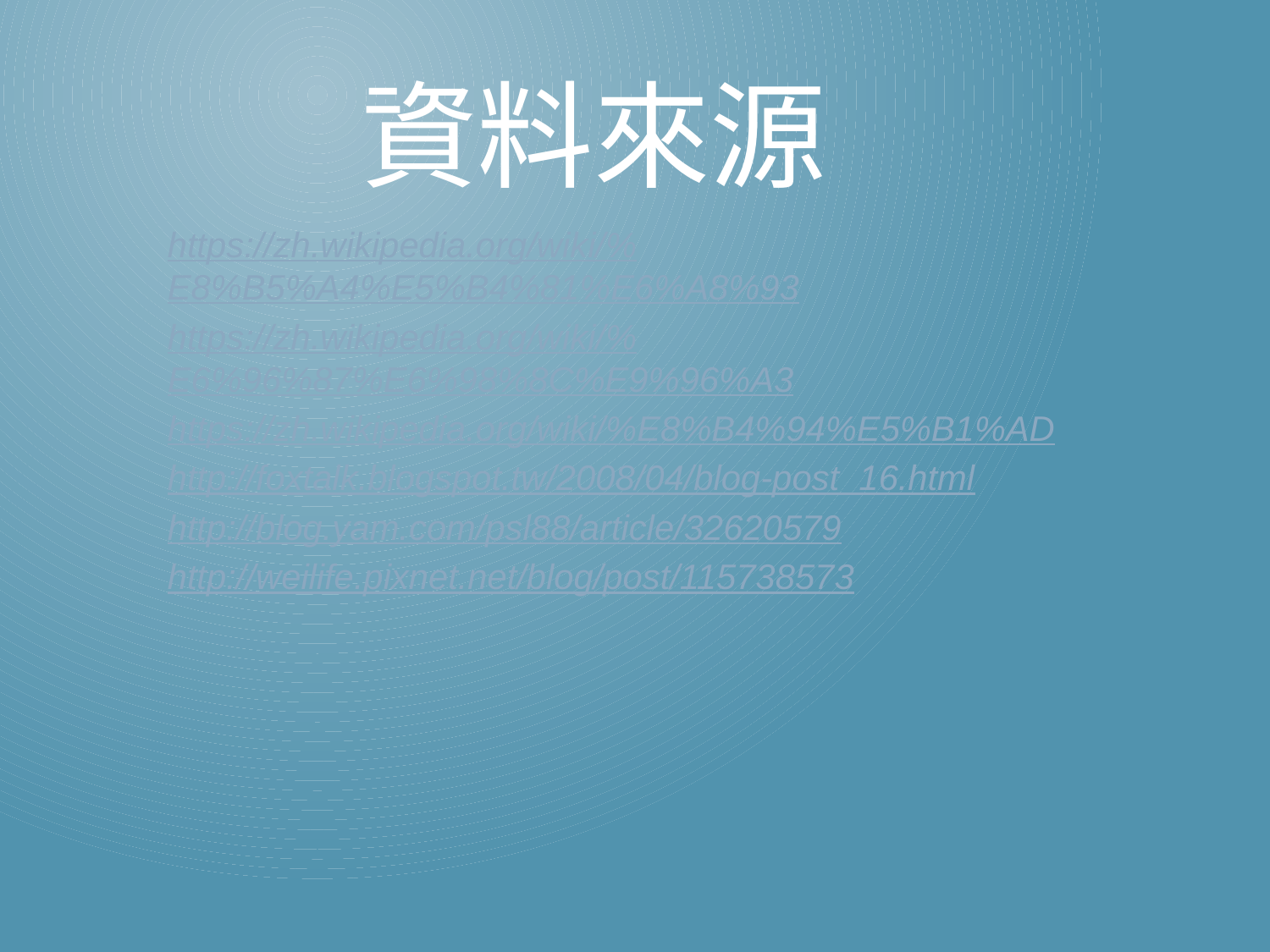

# 資料來源
https://zh.wikipedia.org/wiki/%E8%B5%A4%E5%B4%81%E6%A8%93
https://zh.wikipedia.org/wiki/%E6%96%87%E6%98%8C%E9%96%A3
https://zh.wikipedia.org/wiki/%E8%B4%94%E5%B1%AD
http://foxtalk.blogspot.tw/2008/04/blog-post_16.html
http://blog.yam.com/psl88/article/32620579
http://weilife.pixnet.net/blog/post/115738573